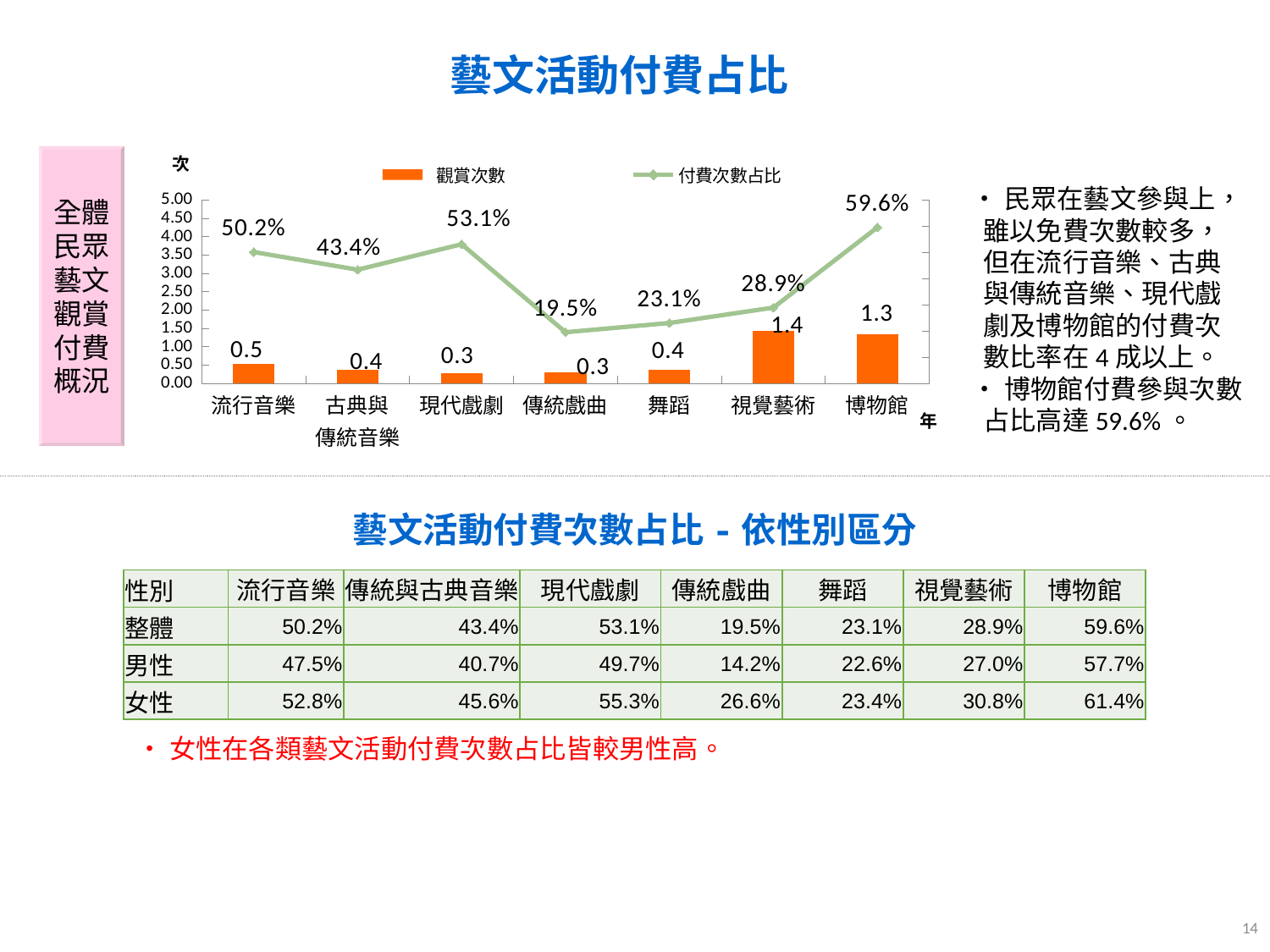

藝文活動付費占比

### Chart

| Category |  觀賞次數 | 付費次數占比 |
|---|---|---|
| 流行音樂 | 0.5293460541262183 | 0.5015725153264724 |
| 古典與
傳統音樂 | 0.36057914586174783 | 0.4340099133814982 |
| 現代戲劇 | 0.28525168343718077 | 0.5313303895043036 |
| 傳統戲曲 | 0.29337509576631937 | 0.1953288301853399 |
| 舞蹈 | 0.3658672207109044 | 0.23071698889448272 |
| 視覺藝術 | 1.420706075705327 | 0.2894104043805681 |
| 博物館 | 1.347195503106218 | 0.5955772307887306 |
全體民眾藝文觀賞付費概況
•民眾在藝文參與上，雖以免費次數較多，但在流行音樂、古典與傳統音樂、現代戲劇及博物館的付費次數比率在4成以上。
•博物館付費參與次數占比高達59.6%。

藝文活動付費次數占比-依性別區分
| 性別 | 流行音樂 | 傳統與古典音樂 | 現代戲劇 | 傳統戲曲 | 舞蹈 | 視覺藝術 | 博物館 |
| --- | --- | --- | --- | --- | --- | --- | --- |
| 整體 | 50.2% | 43.4% | 53.1% | 19.5% | 23.1% | 28.9% | 59.6% |
| 男性 | 47.5% | 40.7% | 49.7% | 14.2% | 22.6% | 27.0% | 57.7% |
| 女性 | 52.8% | 45.6% | 55.3% | 26.6% | 23.4% | 30.8% | 61.4% |
•女性在各類藝文活動付費次數占比皆較男性高。
14